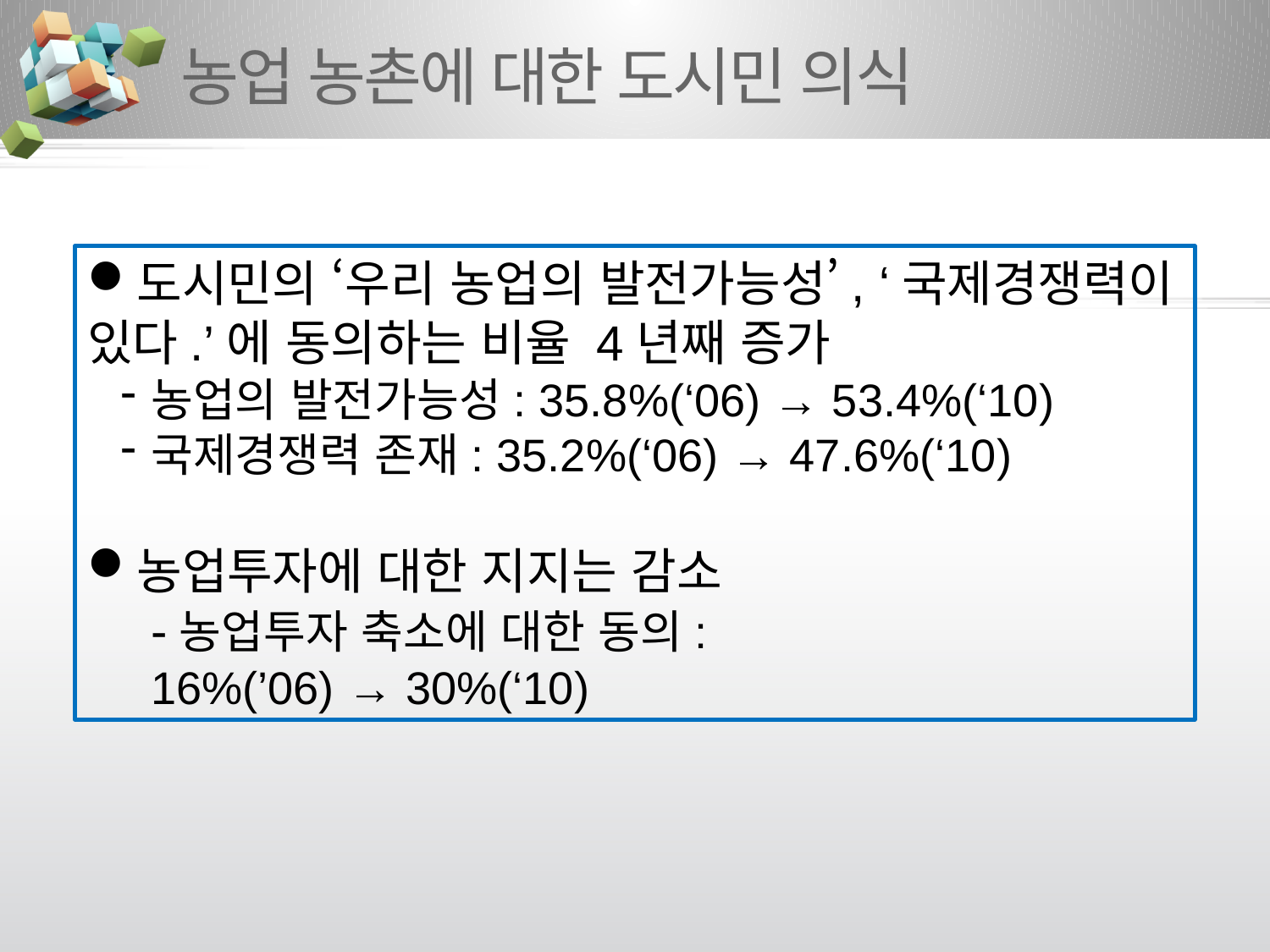

# 농업 농촌에 대한 도시민 의식
도시민의 ‘우리 농업의 발전가능성’, ‘국제경쟁력이 있다.’에 동의하는 비율 4년째 증가
농업의 발전가능성: 35.8%(‘06) → 53.4%(‘10)
국제경쟁력 존재: 35.2%(‘06) → 47.6%(‘10)

농업투자에 대한 지지는 감소
-농업투자 축소에 대한 동의:
16%(’06) → 30%(‘10)